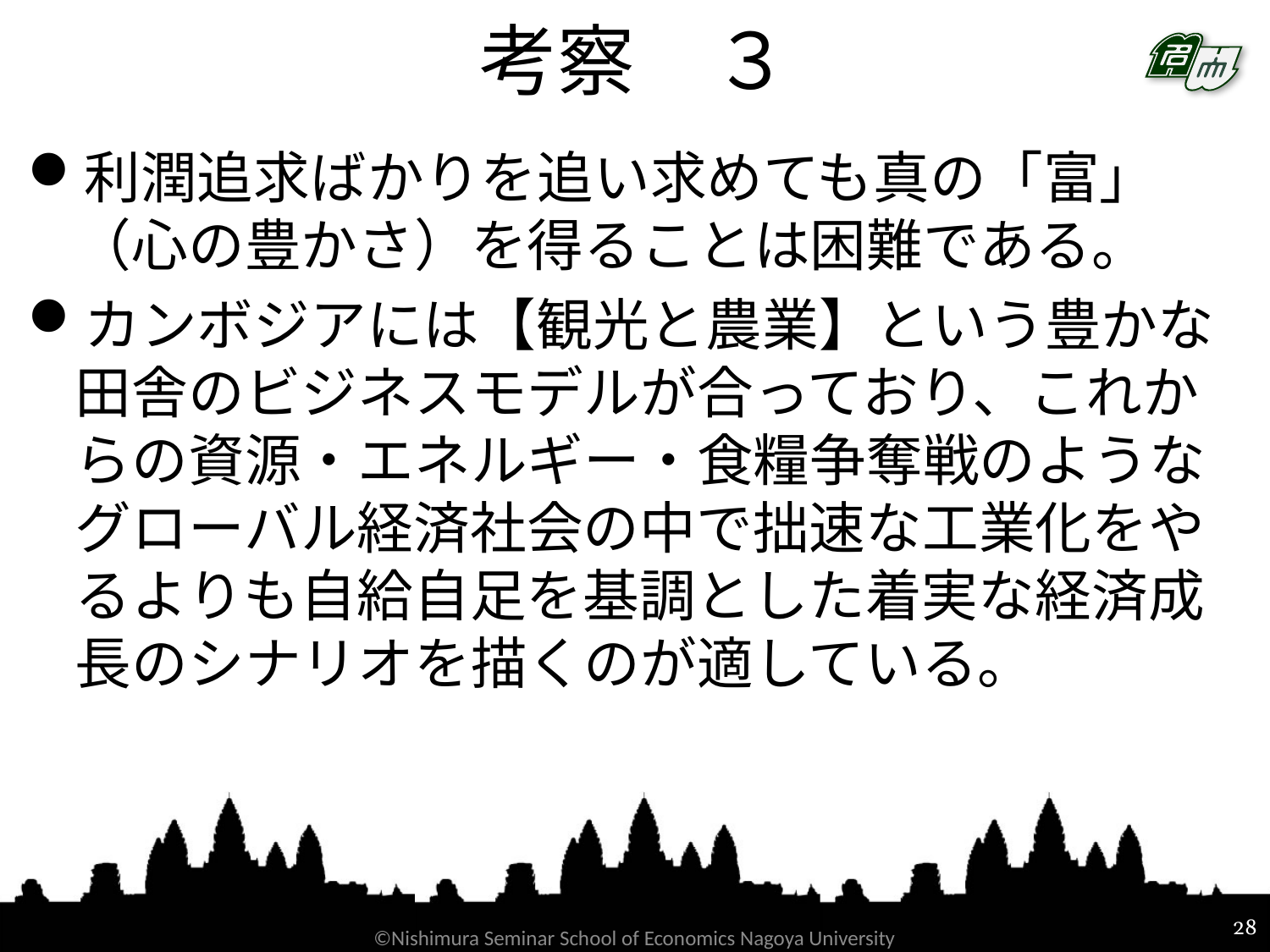

# 考察　３
利潤追求ばかりを追い求めても真の「富」（心の豊かさ）を得ることは困難である。
カンボジアには【観光と農業】という豊かな田舎のビジネスモデルが合っており、これからの資源・エネルギー・食糧争奪戦のようなグローバル経済社会の中で拙速な工業化をやるよりも自給自足を基調とした着実な経済成長のシナリオを描くのが適している。
28
©Nishimura Seminar School of Economics Nagoya University